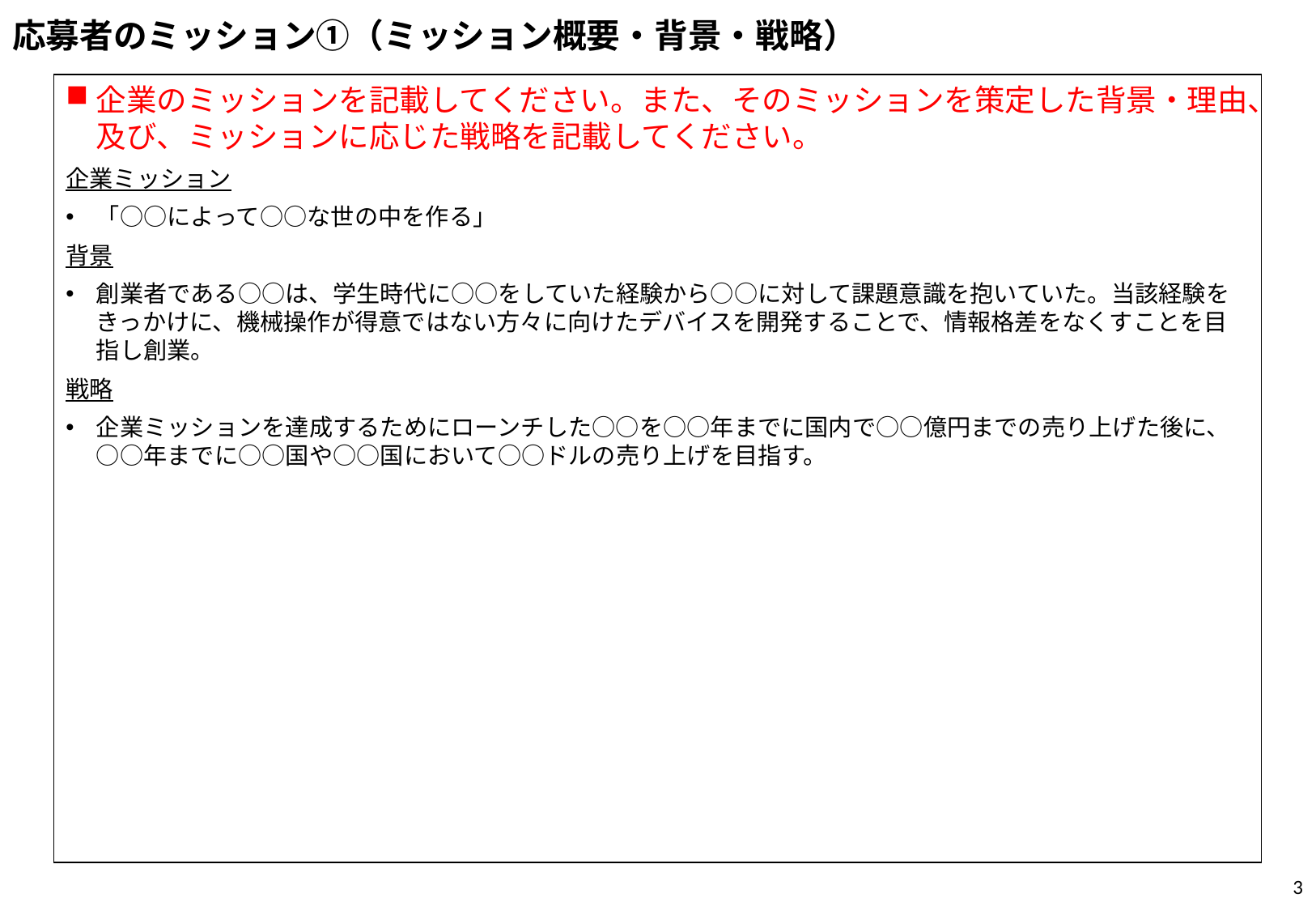

# 応募者のミッション①（ミッション概要・背景・戦略）
企業のミッションを記載してください。また、そのミッションを策定した背景・理由、及び、ミッションに応じた戦略を記載してください。
企業ミッション
「○○によって○○な世の中を作る」
背景
創業者である○○は、学生時代に○○をしていた経験から○○に対して課題意識を抱いていた。当該経験をきっかけに、機械操作が得意ではない方々に向けたデバイスを開発することで、情報格差をなくすことを目指し創業。
戦略
企業ミッションを達成するためにローンチした○○を○○年までに国内で○○億円までの売り上げた後に、 ○○年までに○○国や○○国において○○ドルの売り上げを目指す。
3